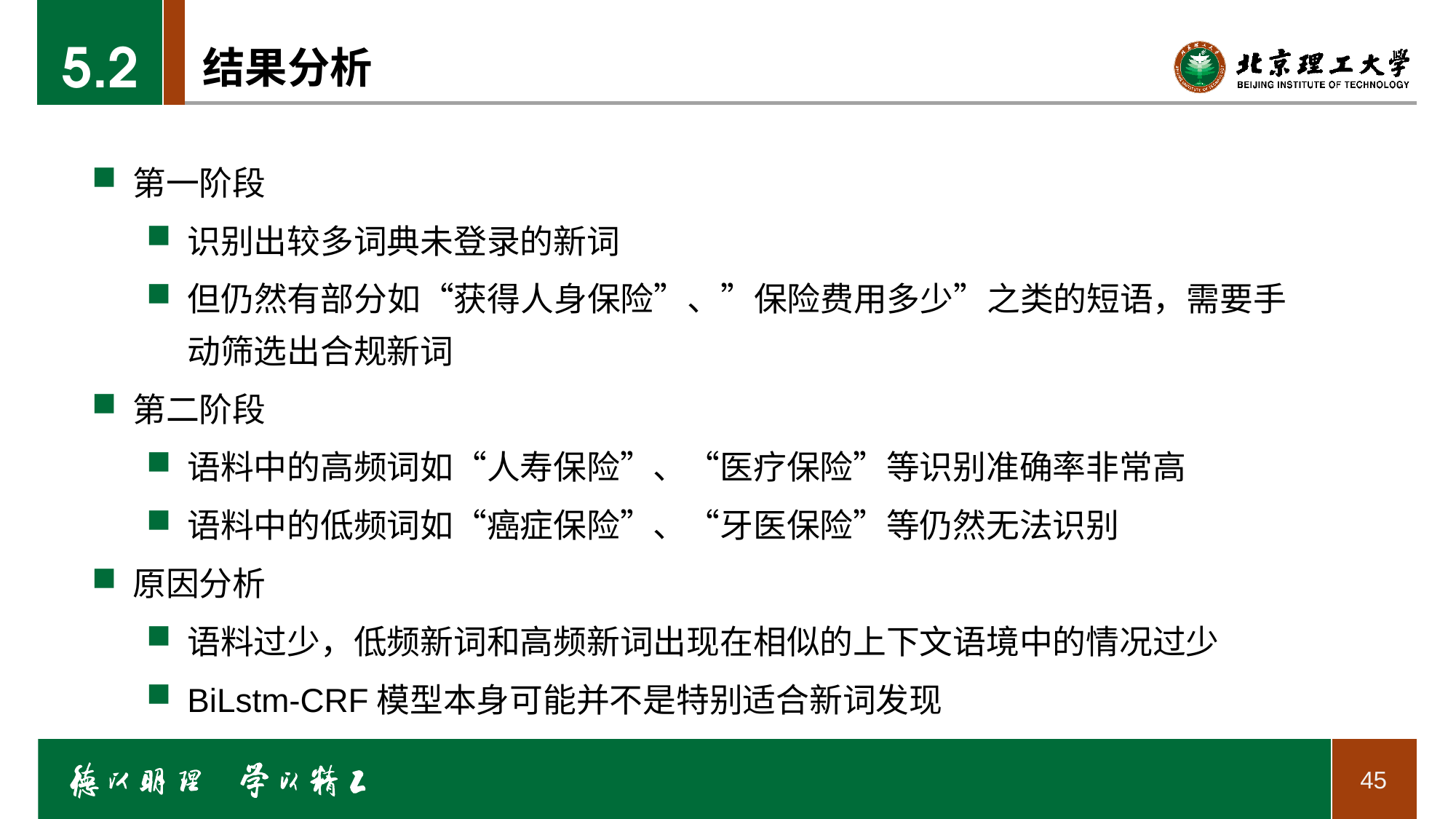

5.2
# 结果分析
第一阶段
识别出较多词典未登录的新词
但仍然有部分如“获得人身保险”、”保险费用多少”之类的短语，需要手动筛选出合规新词
第二阶段
语料中的高频词如“人寿保险”、“医疗保险”等识别准确率非常高
语料中的低频词如“癌症保险”、“牙医保险”等仍然无法识别
原因分析
语料过少，低频新词和高频新词出现在相似的上下文语境中的情况过少
BiLstm-CRF模型本身可能并不是特别适合新词发现